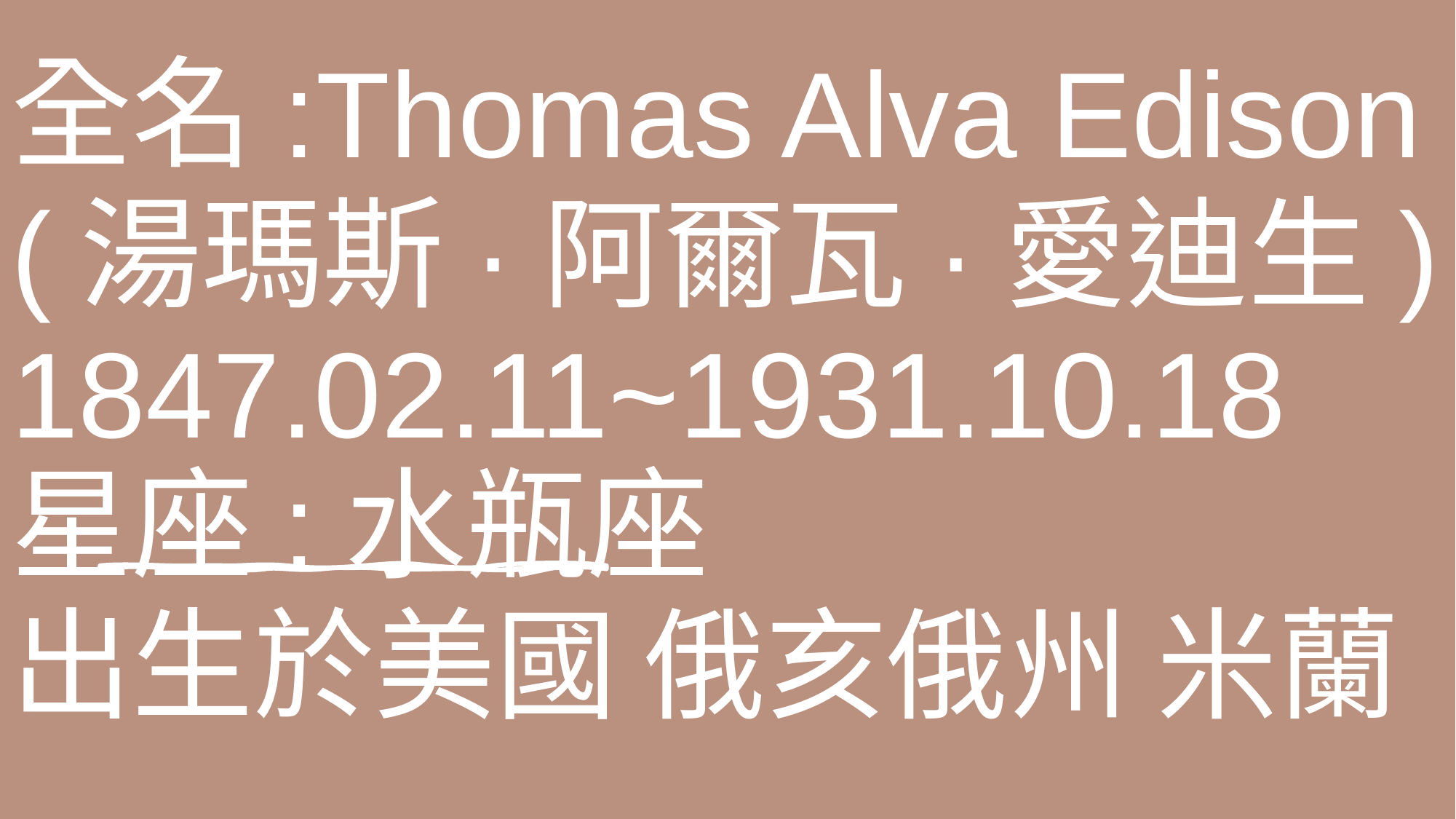

全名:Thomas Alva Edison
(湯瑪斯·阿爾瓦·愛迪生)
1847.02.11~1931.10.18   星座:水瓶座
出生於美國 俄亥俄州 米蘭